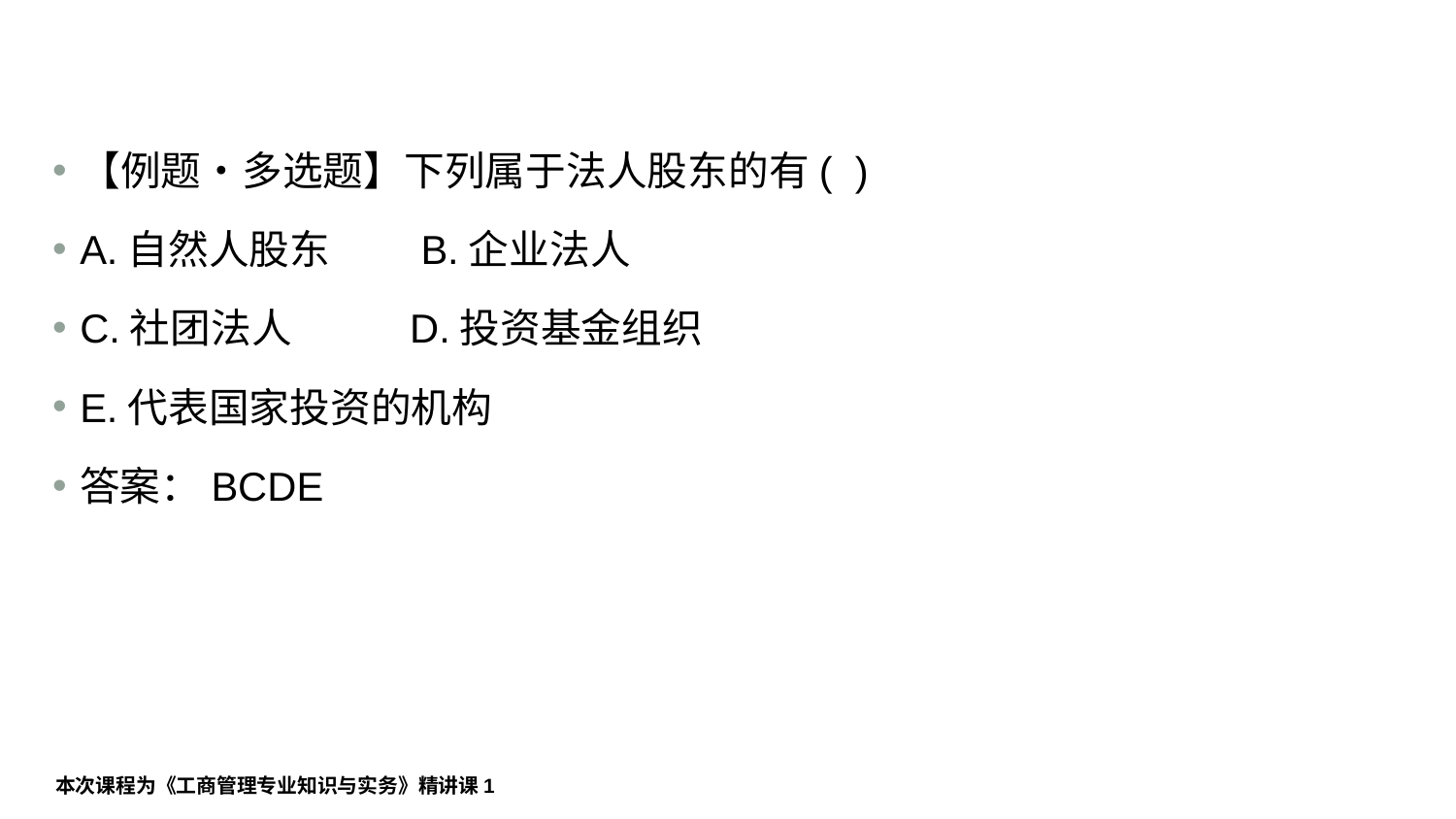

#
【例题•多选题】下列属于法人股东的有(  )
A.自然人股东         B.企业法人
C.社团法人            D.投资基金组织
E.代表国家投资的机构
答案：BCDE